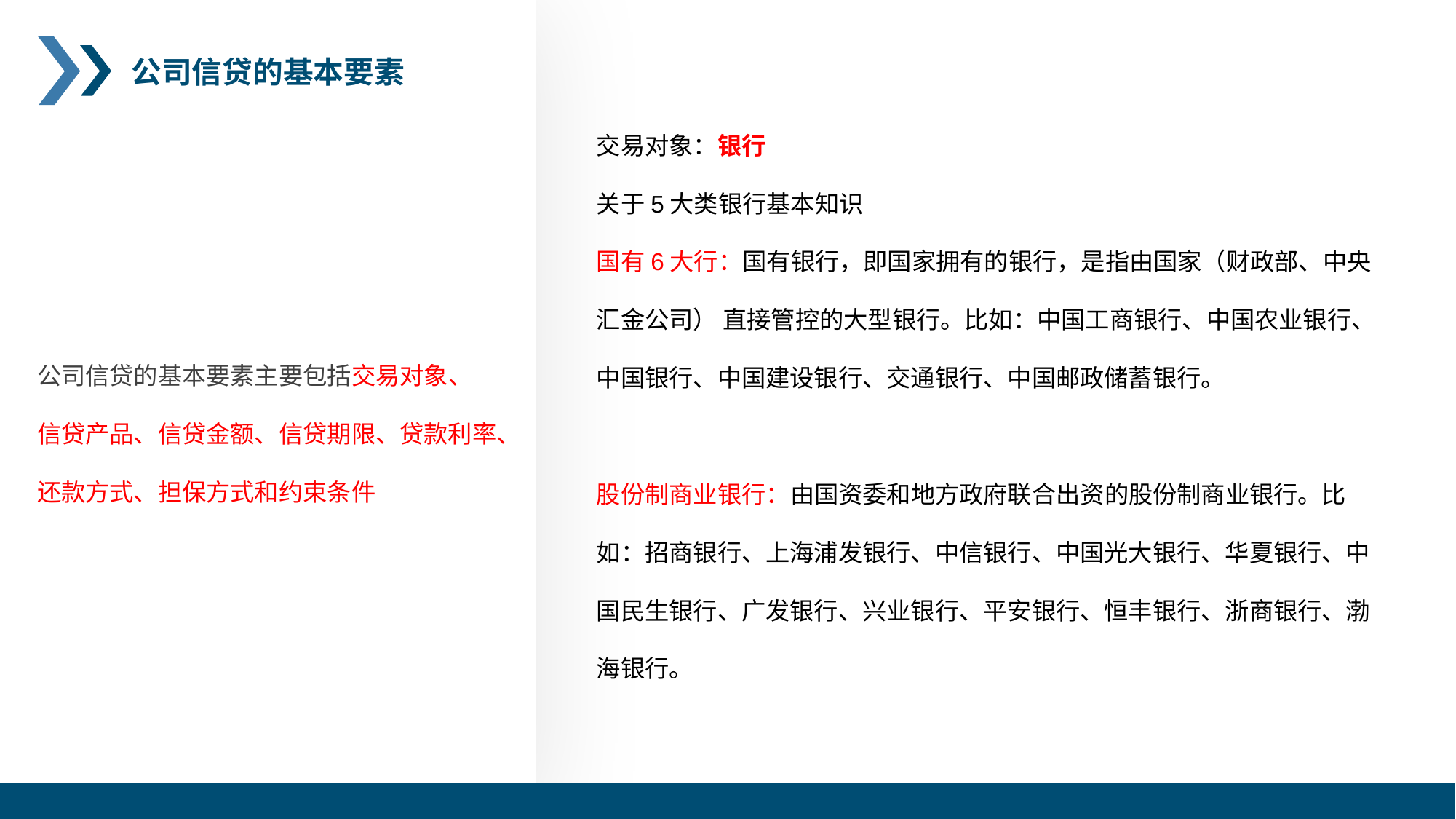

公司信贷的基本要素
交易对象：银行
关于5大类银行基本知识
国有6大行：国有银行，即国家拥有的银行，是指由国家（财政部、中央
汇金公司） 直接管控的大型银行。比如：中国工商银行、中国农业银行、
中国银行、中国建设银行、交通银行、中国邮政储蓄银行。

股份制商业银行：由国资委和地方政府联合出资的股份制商业银行。比
如：招商银行、上海浦发银行、中信银行、中国光大银行、华夏银行、中
国民生银行、广发银行、兴业银行、平安银行、恒丰银行、浙商银行、渤
海银行。
公司信贷的基本要素主要包括交易对象、
信贷产品、信贷金额、信贷期限、贷款利率、
还款方式、担保方式和约束条件